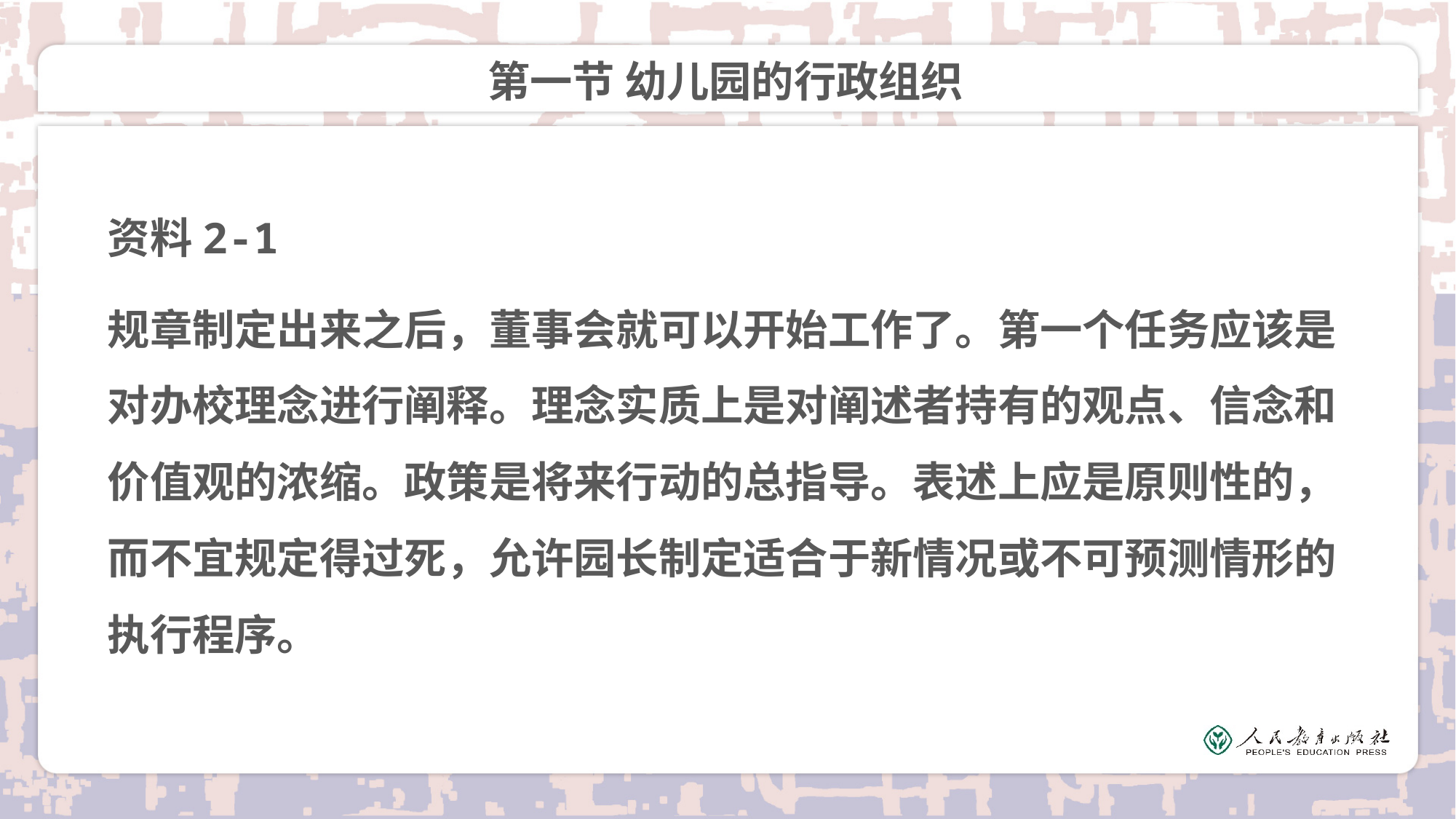

# 第一节 幼儿园的行政组织
资料2-1
规章制定出来之后，董事会就可以开始工作了。第一个任务应该是对办校理念进行阐释。理念实质上是对阐述者持有的观点、信念和价值观的浓缩。政策是将来行动的总指导。表述上应是原则性的，而不宜规定得过死，允许园长制定适合于新情况或不可预测情形的执行程序。